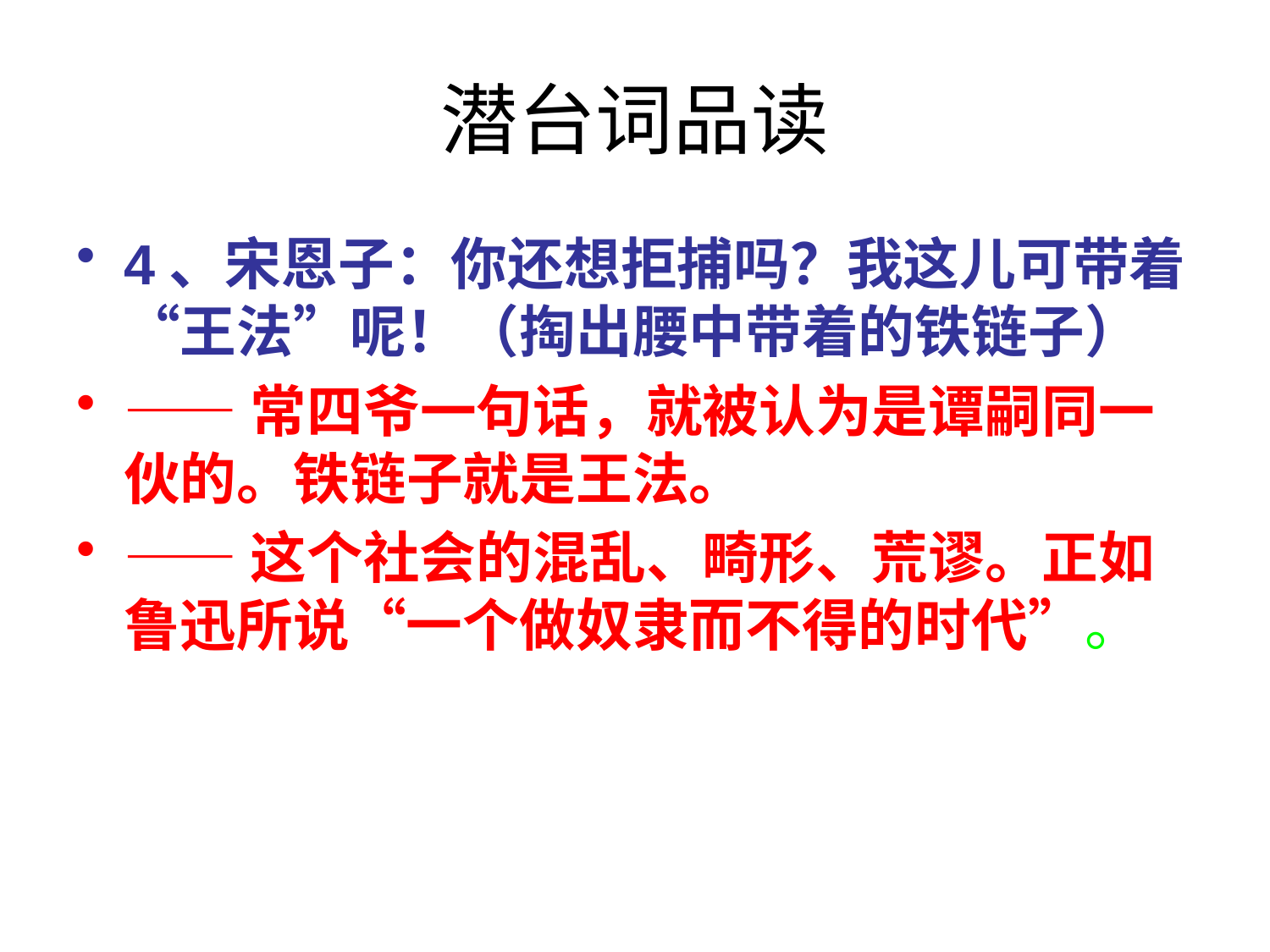

# 潜台词品读
4、宋恩子：你还想拒捕吗？我这儿可带着“王法”呢！（掏出腰中带着的铁链子）
——常四爷一句话，就被认为是谭嗣同一伙的。铁链子就是王法。
——这个社会的混乱、畸形、荒谬。正如鲁迅所说“一个做奴隶而不得的时代”。